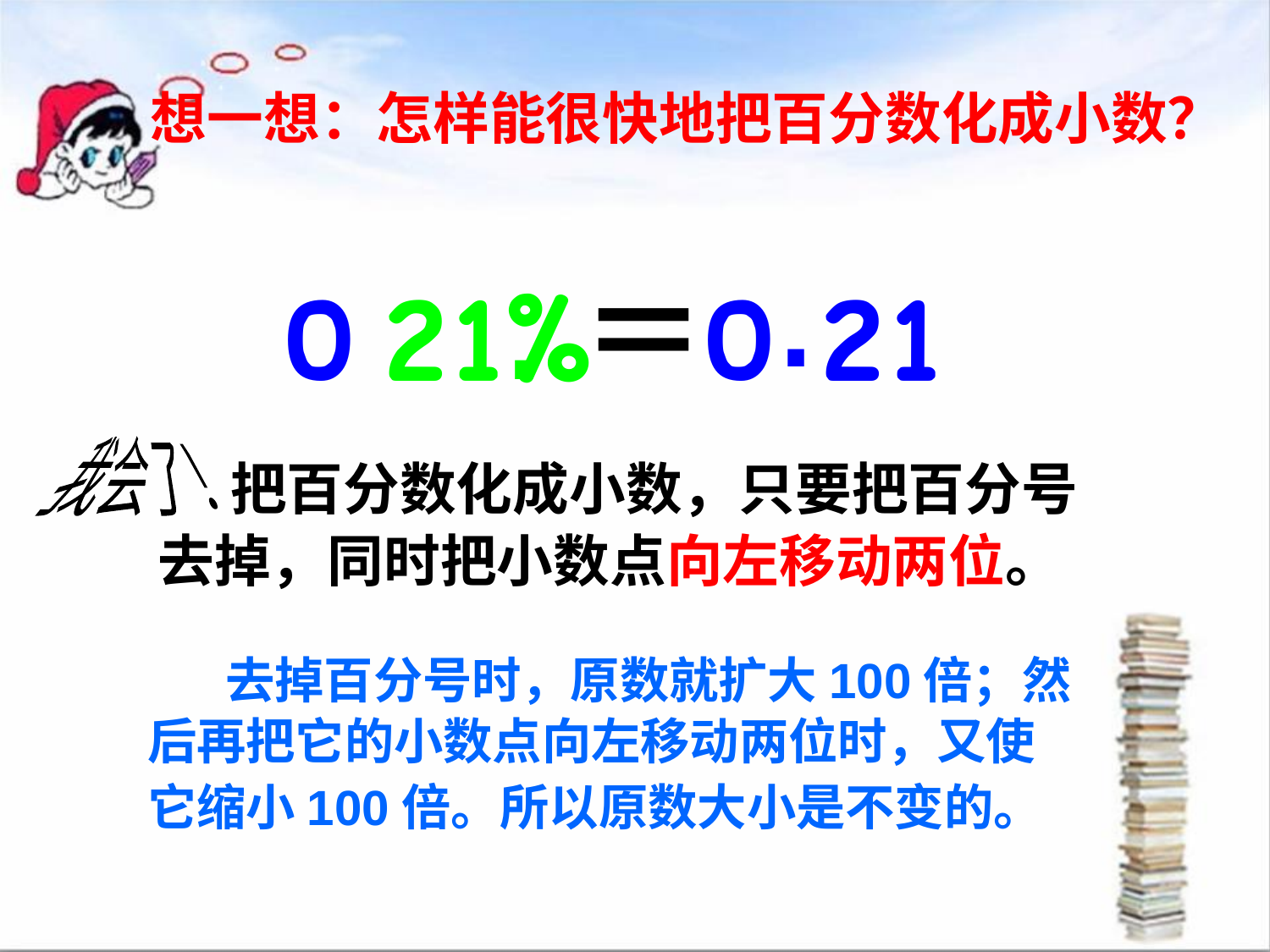

想一想：怎样能很快地把百分数化成小数？
.
0
21
.
＝
0
21
%
    把百分数化成小数，只要把百分号去掉，同时把小数点向左移动两位。
我会了！
     去掉百分号时，原数就扩大100倍；然后再把它的小数点向左移动两位时，又使它缩小100倍。所以原数大小是不变的。